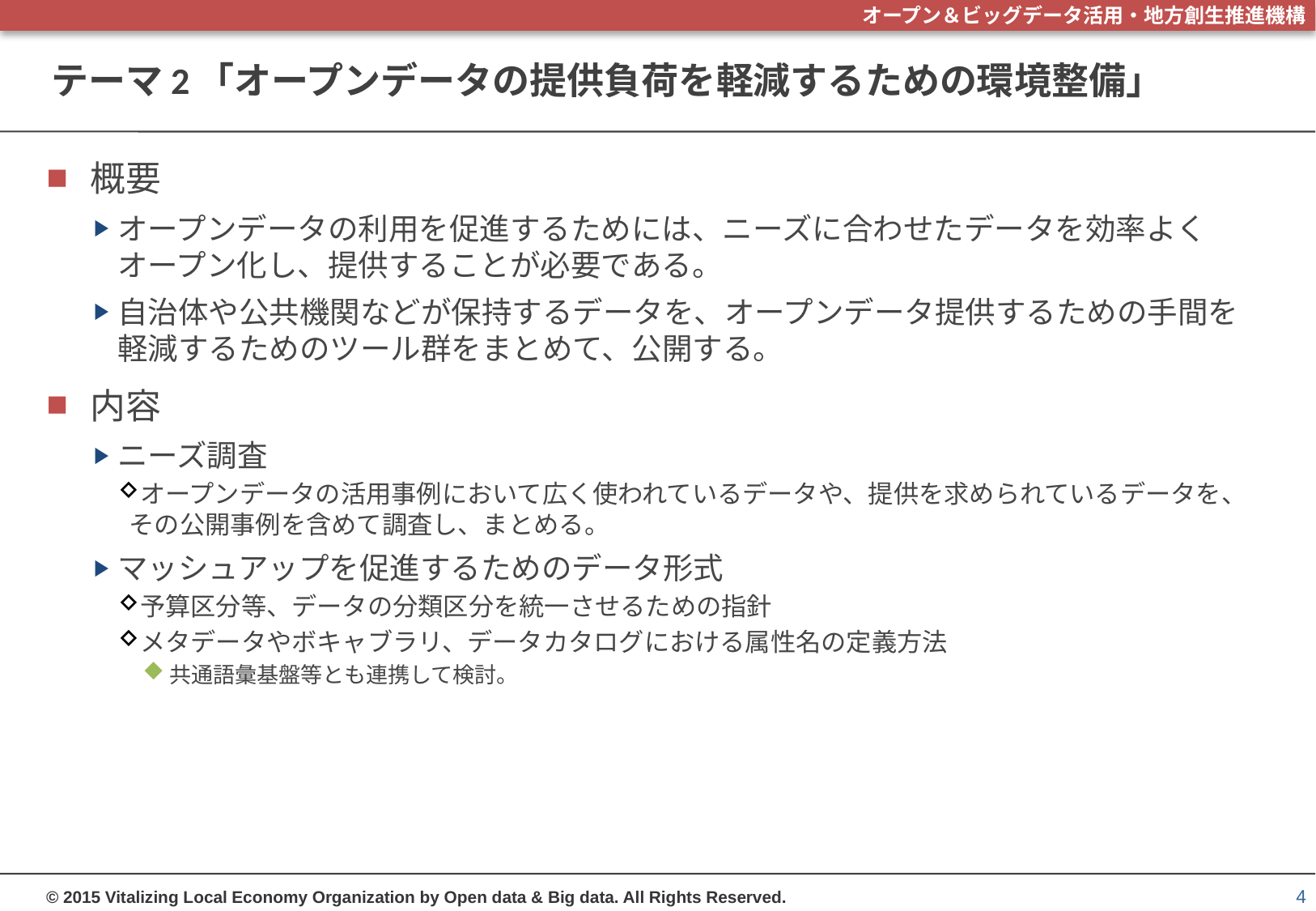

# テーマ2「オープンデータの提供負荷を軽減するための環境整備」
概要
オープンデータの利用を促進するためには、ニーズに合わせたデータを効率よくオープン化し、提供することが必要である。
自治体や公共機関などが保持するデータを、オープンデータ提供するための手間を軽減するためのツール群をまとめて、公開する。
内容
ニーズ調査
オープンデータの活用事例において広く使われているデータや、提供を求められているデータを、その公開事例を含めて調査し、まとめる。
マッシュアップを促進するためのデータ形式
予算区分等、データの分類区分を統一させるための指針
メタデータやボキャブラリ、データカタログにおける属性名の定義方法
共通語彙基盤等とも連携して検討。
4